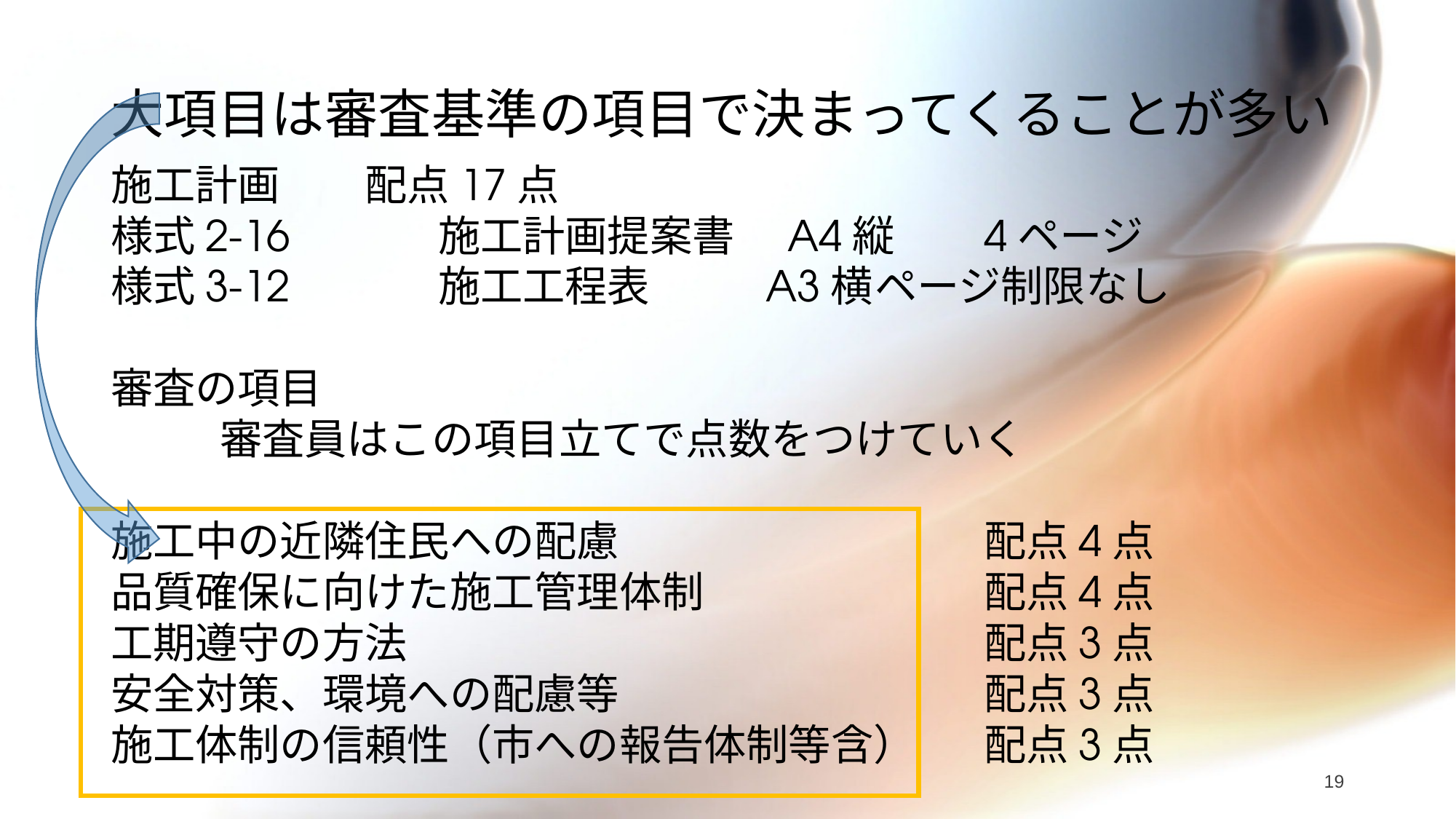

# 大項目は審査基準の項目で決まってくることが多い

施工計画　　配点17点
様式2-16		施工計画提案書　A4縦	4ページ
様式3-12		施工工程表		A3横	ページ制限なし

審査の項目
	審査員はこの項目立てで点数をつけていく

施工中の近隣住民への配慮 				配点4点
品質確保に向けた施工管理体制			配点4点
工期遵守の方法 						配点3点
安全対策、環境への配慮等 				配点3点
施工体制の信頼性（市への報告体制等含） 	配点3点

19